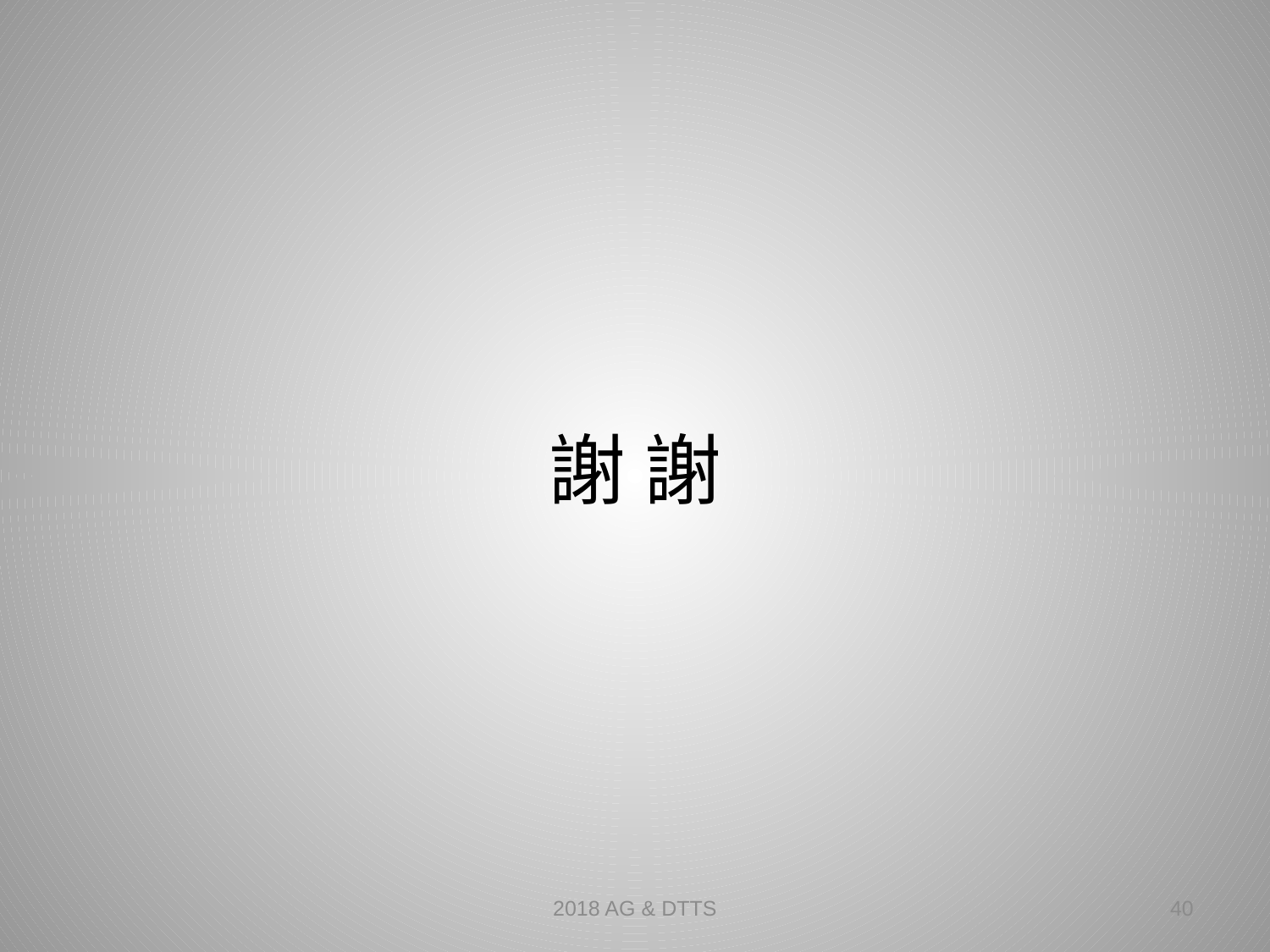

# 謝 謝
2018 AG & DTTS
40